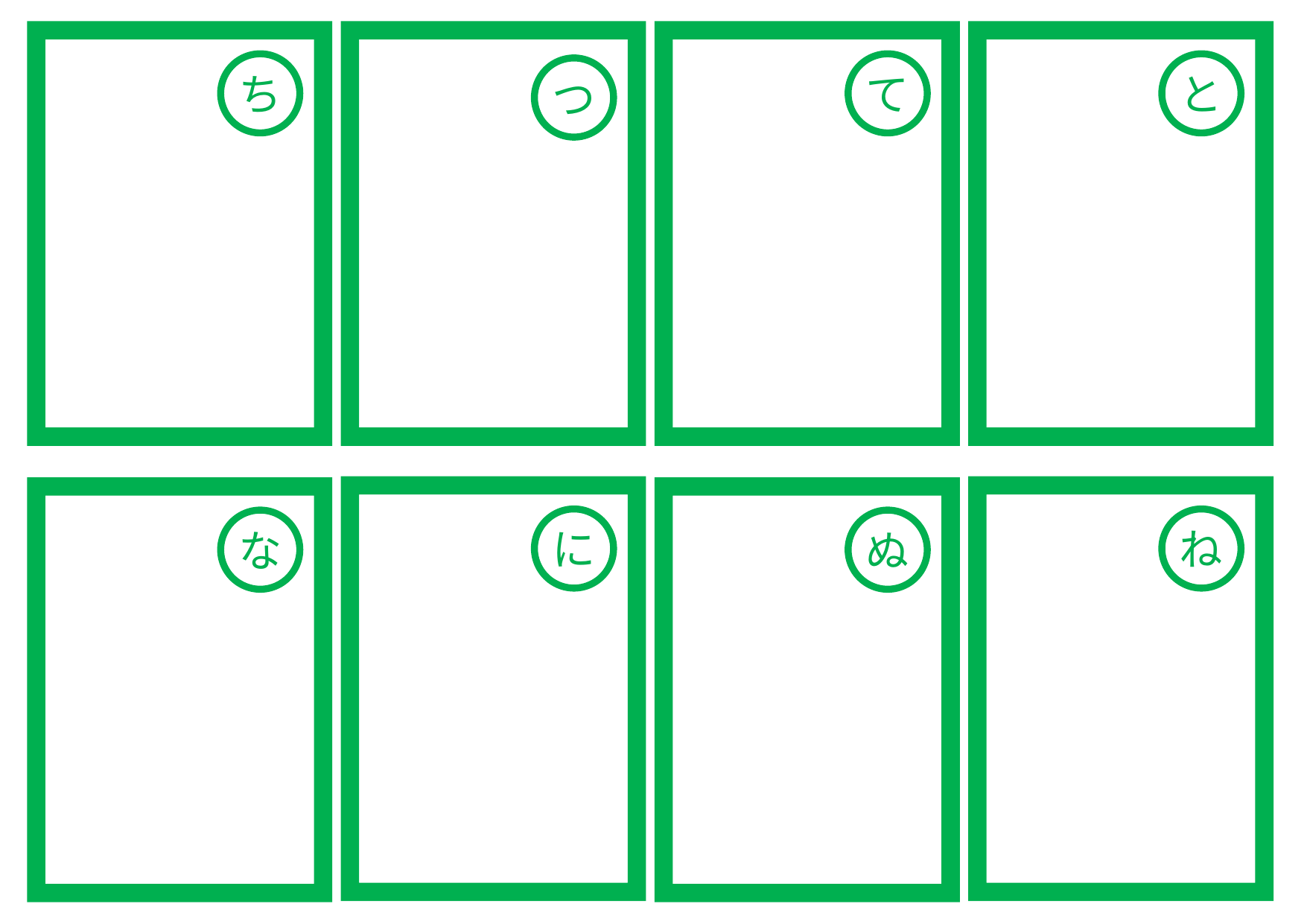

ち
て
と
つ

に
ね
な
ぬ